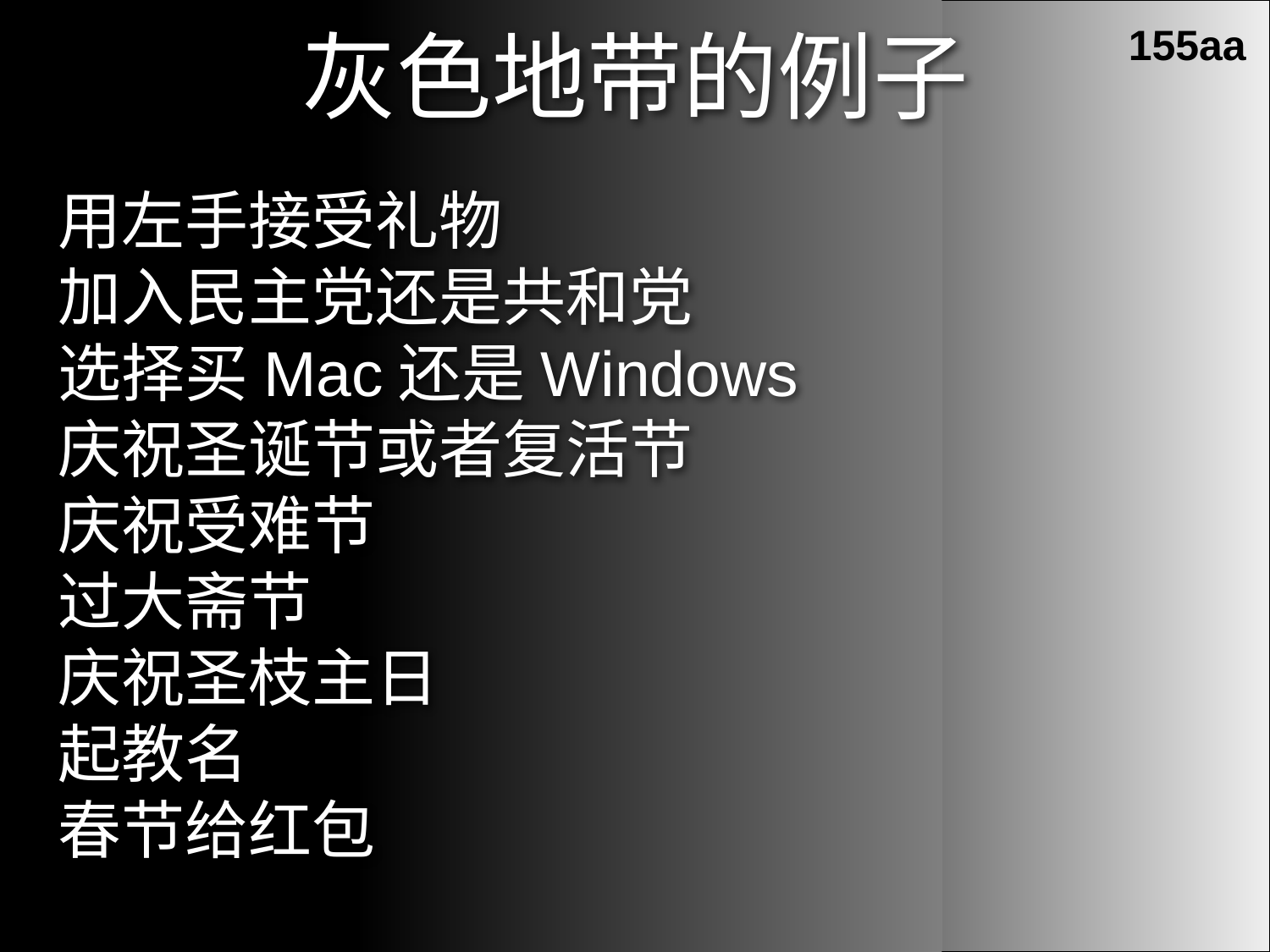

155aa
灰色地带的例子
用左手接受礼物
加入民主党还是共和党
选择买Mac还是Windows
庆祝圣诞节或者复活节
庆祝受难节
过大斋节
庆祝圣枝主日
起教名
春节给红包